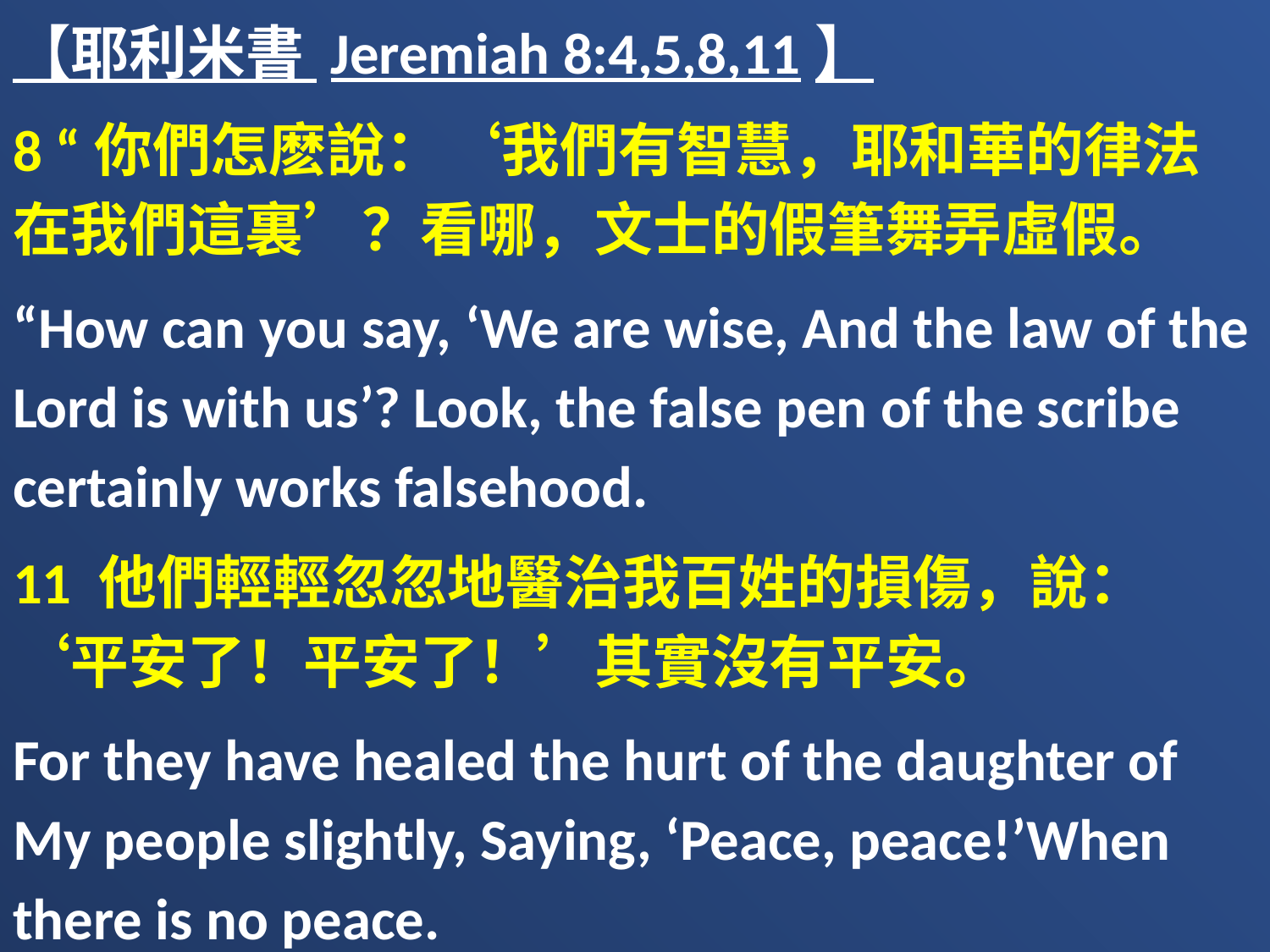

【耶利米書 Jeremiah 8:4,5,8,11】
8 “你們怎麽說：‘我們有智慧，耶和華的律法在我們這裏’？看哪，文士的假筆舞弄虛假。
“How can you say, ‘We are wise, And the law of the Lord is with us’? Look, the false pen of the scribe certainly works falsehood.
11 他們輕輕忽忽地醫治我百姓的損傷，說：‘平安了！平安了！’其實沒有平安。
For they have healed the hurt of the daughter of My people slightly, Saying, ‘Peace, peace!’When there is no peace.